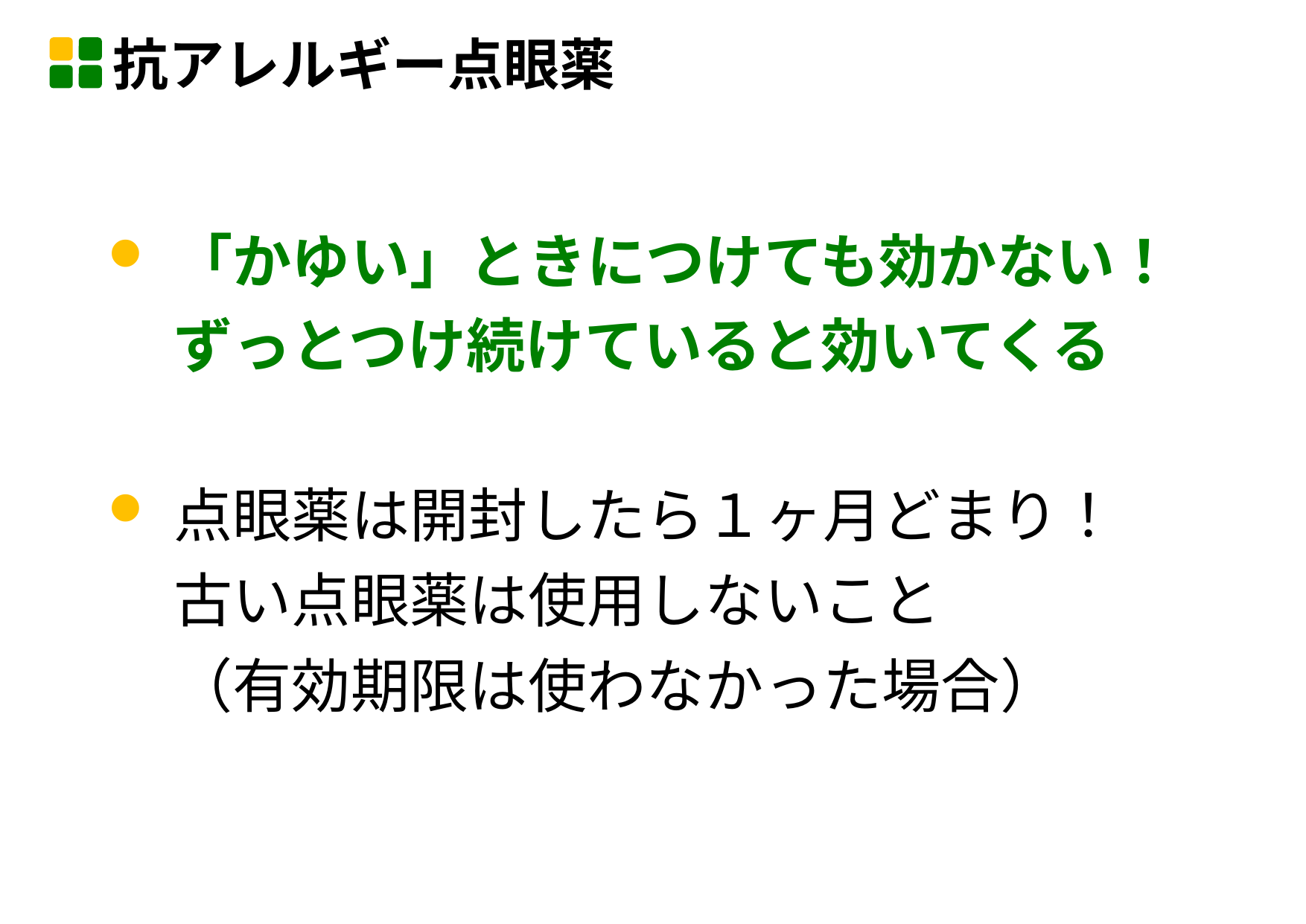

抗アレルギー点眼薬

「かゆい」ときにつけても効かない！
ずっとつけ続けていると効いてくる

点眼薬は開封したら１ヶ月どまり！
古い点眼薬は使用しないこと
（有効期限は使わなかった場合）